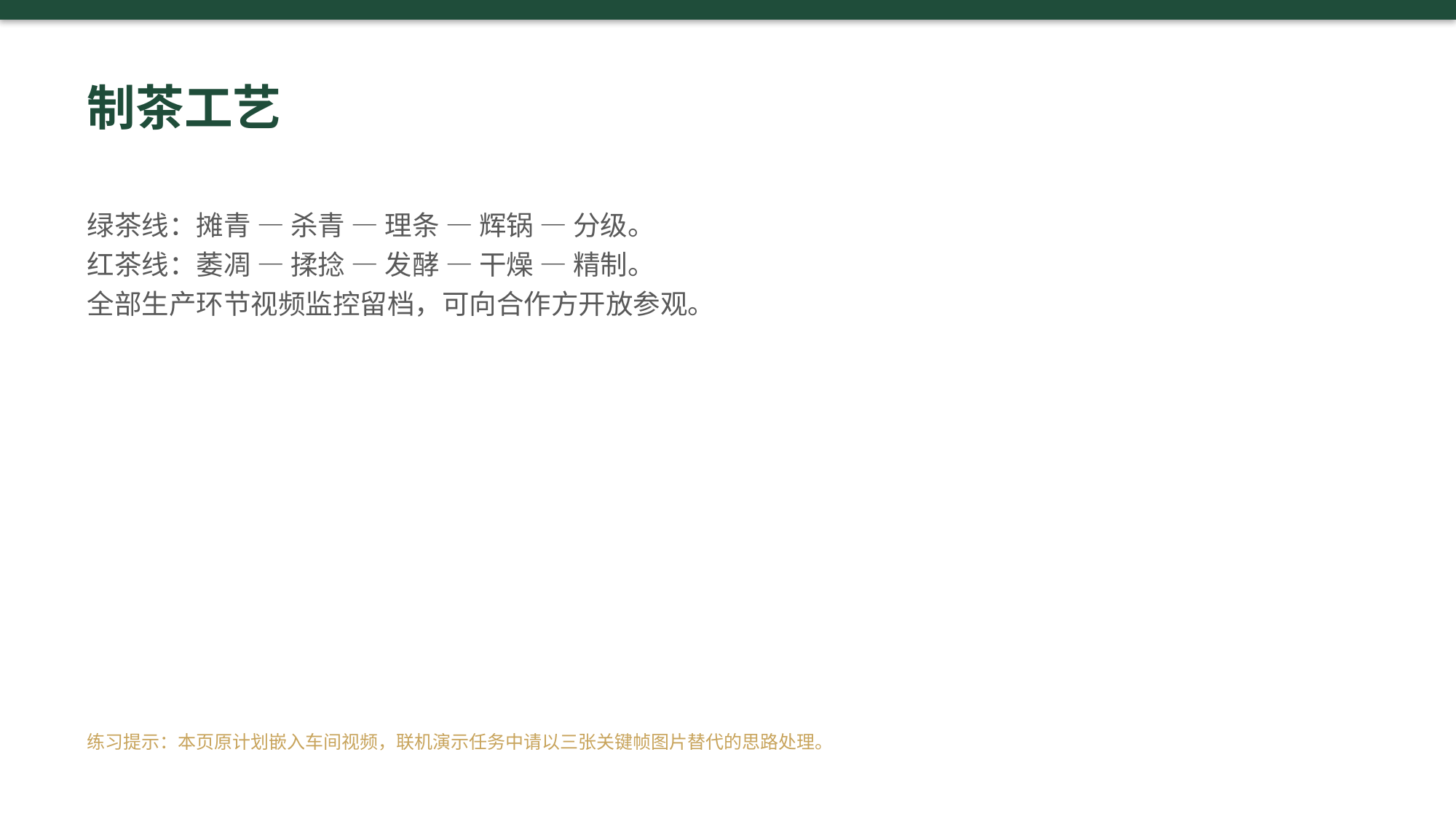

制茶工艺
绿茶线：摊青 — 杀青 — 理条 — 辉锅 — 分级。
红茶线：萎凋 — 揉捻 — 发酵 — 干燥 — 精制。
全部生产环节视频监控留档，可向合作方开放参观。
练习提示：本页原计划嵌入车间视频，联机演示任务中请以三张关键帧图片替代的思路处理。